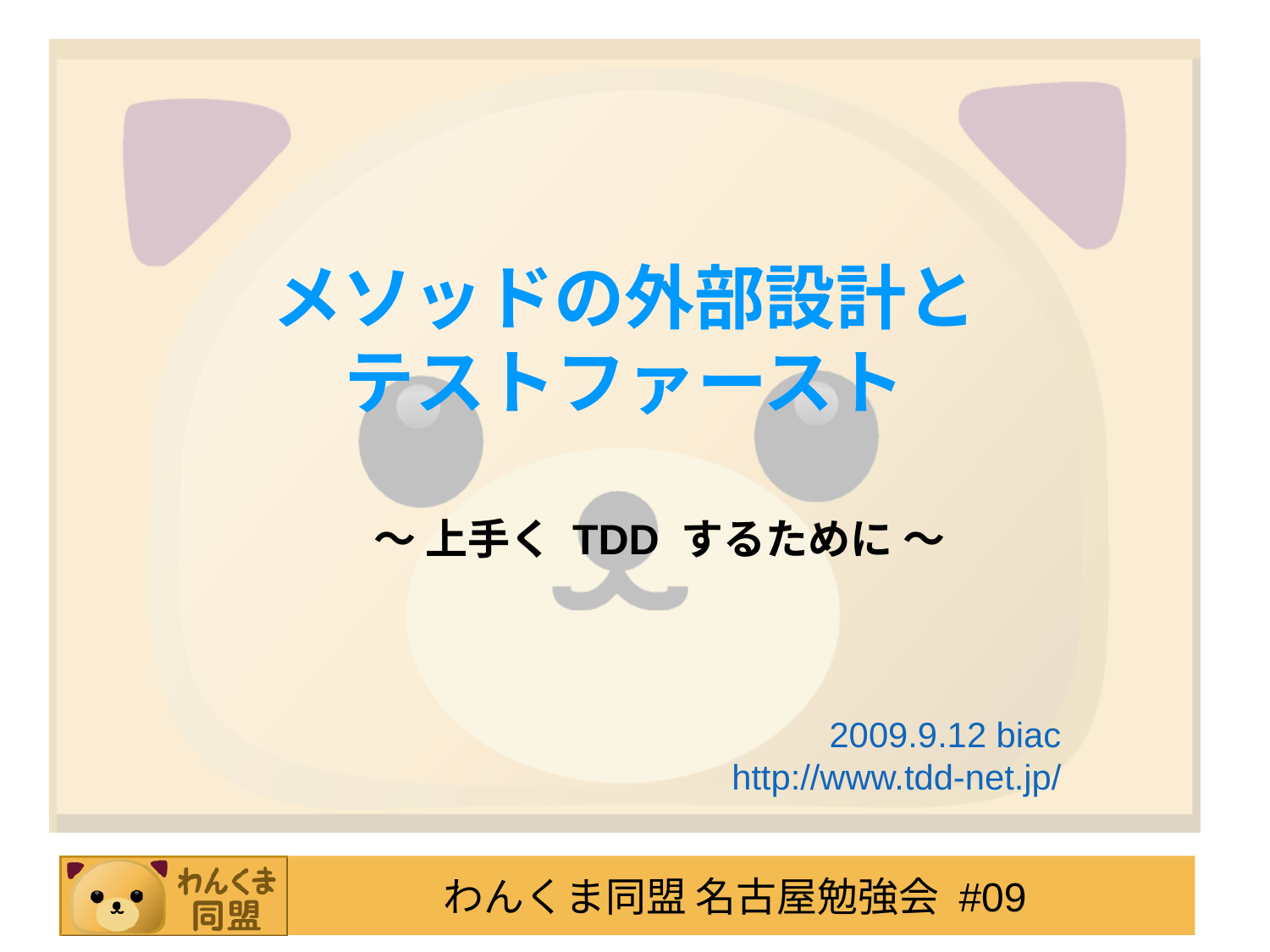

# メソッドの外部設計と テストファースト
～ 上手く TDD するために ～
2009.9.12 biac
http://www.tdd-net.jp/